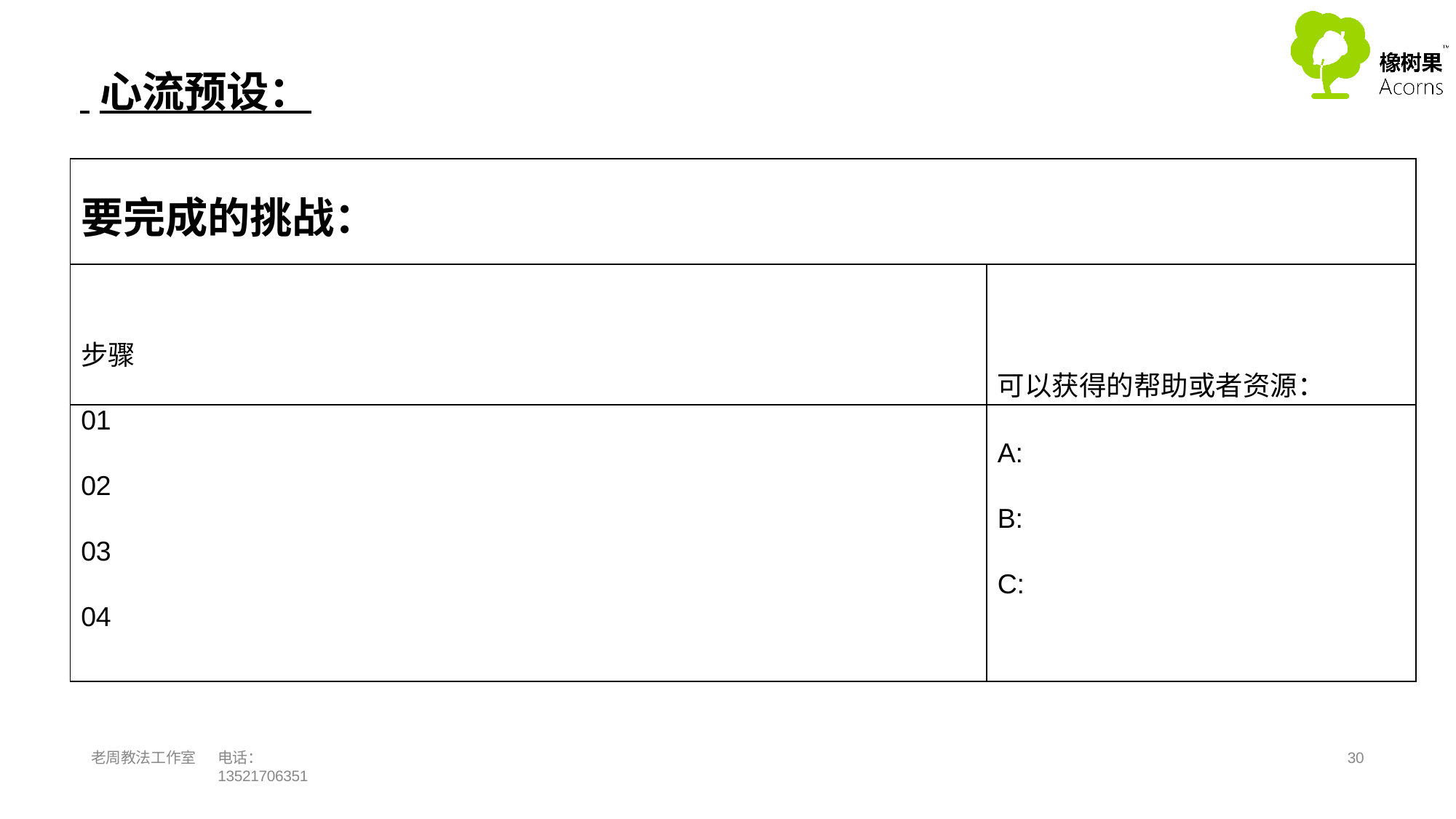

# 心流预设：
| 要完成的挑战： |  |
| --- | --- |
| 步骤 | 可以获得的帮助或者资源： |
| 01 |  |
|  | A: |
| 02 |  |
|  | B: |
| 03 |  |
|  | C: |
| 04 |  |
老周教法工作室
电话：13521706351
30